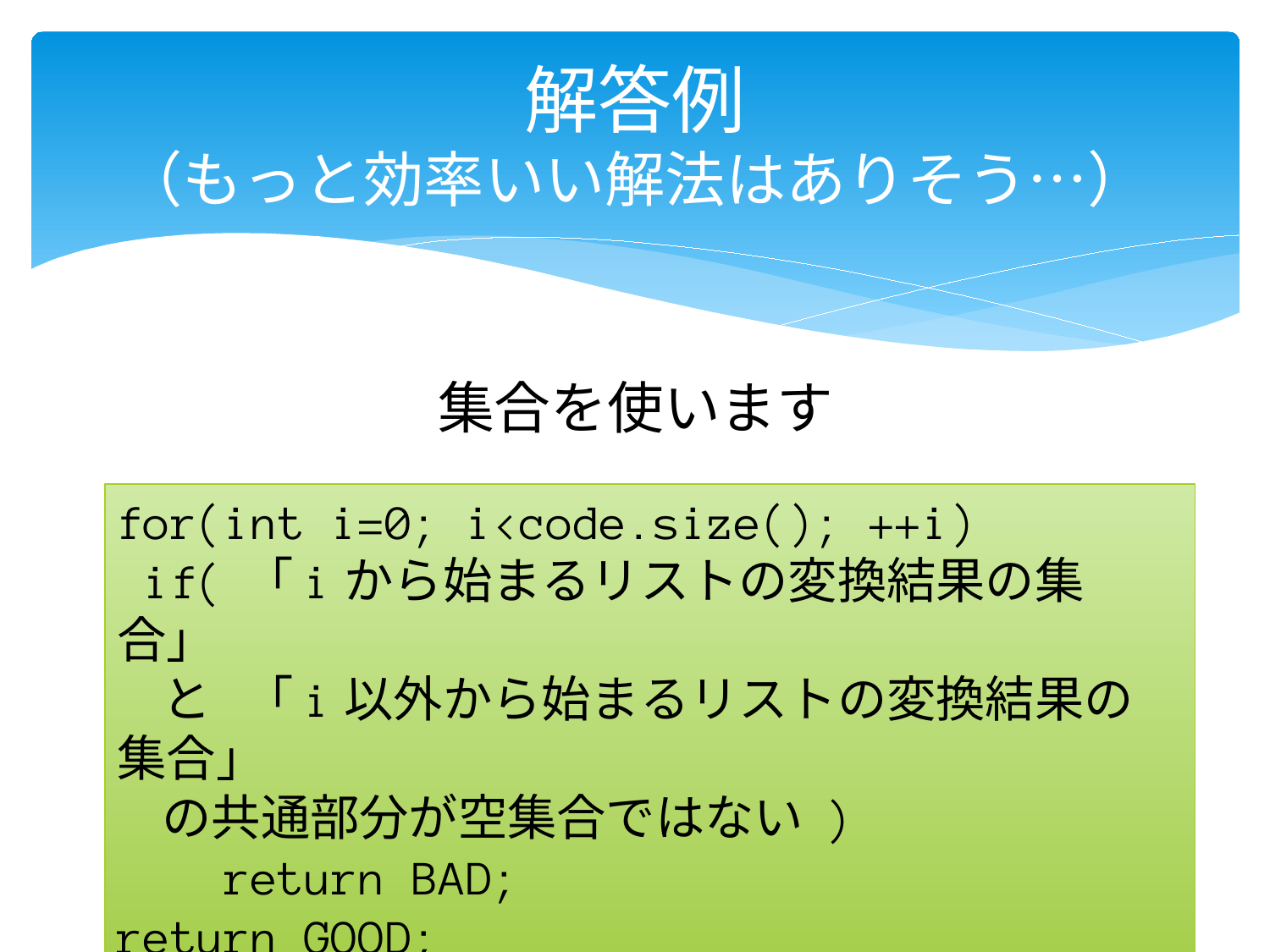

# 解答例 （もっと効率いい解法はありそう…）
集合を使います
for(int i=0; i<code.size(); ++i)
 if(	「iから始まるリストの変換結果の集合」
   と	「i以外から始まるリストの変換結果の集合」
   の共通部分が空集合ではない )
    return BAD;
return GOOD;